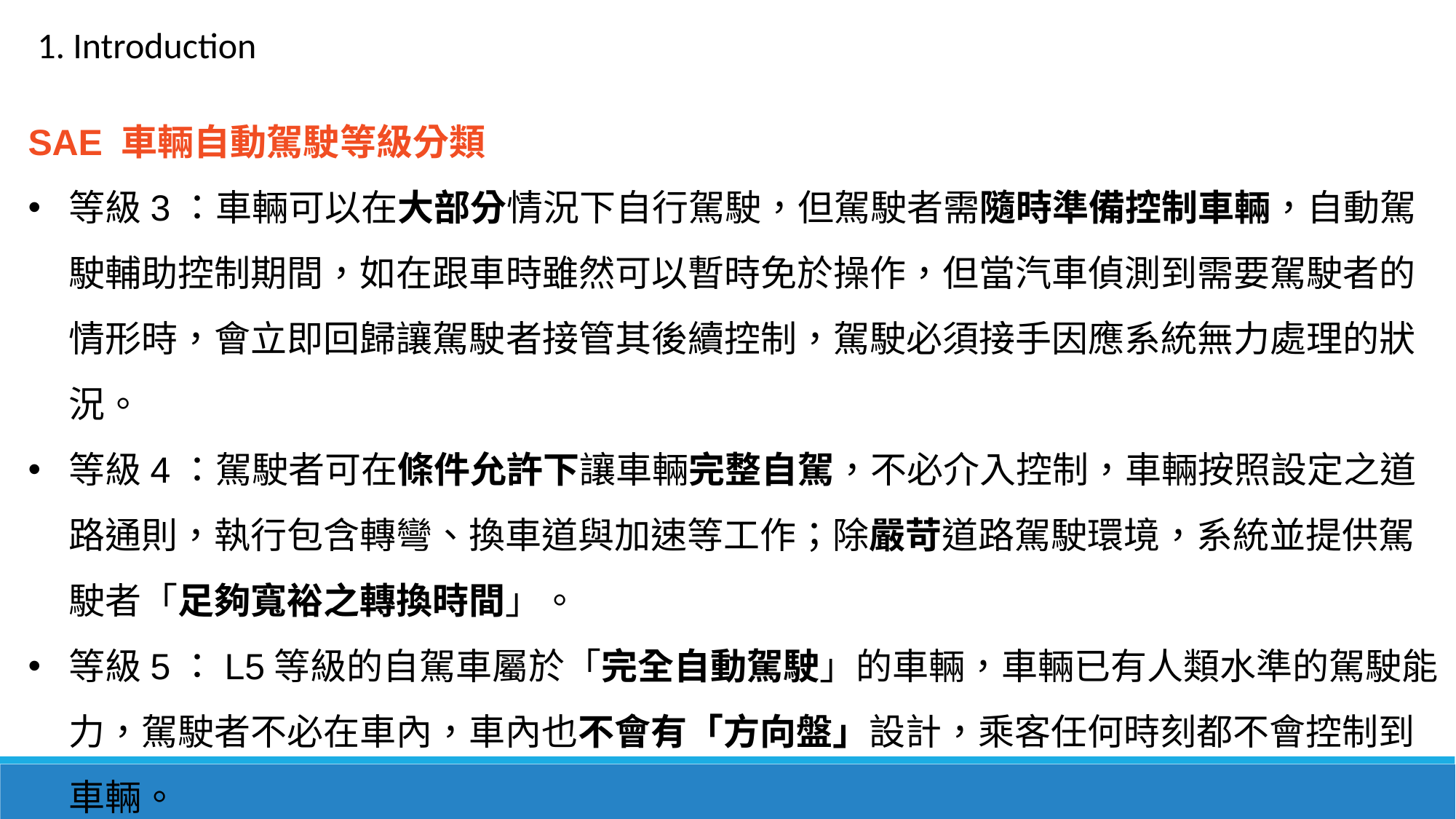

1. Introduction
SAE 車輛自動駕駛等級分類
等級3：車輛可以在大部分情況下自行駕駛，但駕駛者需隨時準備控制車輛，自動駕駛輔助控制期間，如在跟車時雖然可以暫時免於操作，但當汽車偵測到需要駕駛者的情形時，會立即回歸讓駕駛者接管其後續控制，駕駛必須接手因應系統無力處理的狀況。
等級4：駕駛者可在條件允許下讓車輛完整自駕，不必介入控制，車輛按照設定之道路通則，執行包含轉彎、換車道與加速等工作；除嚴苛道路駕駛環境，系統並提供駕駛者「足夠寬裕之轉換時間」。
等級5：L5等級的自駕車屬於「完全自動駕駛」的車輛，車輛已有人類水準的駕駛能力，駕駛者不必在車內，車內也不會有「方向盤」設計，乘客任何時刻都不會控制到車輛。